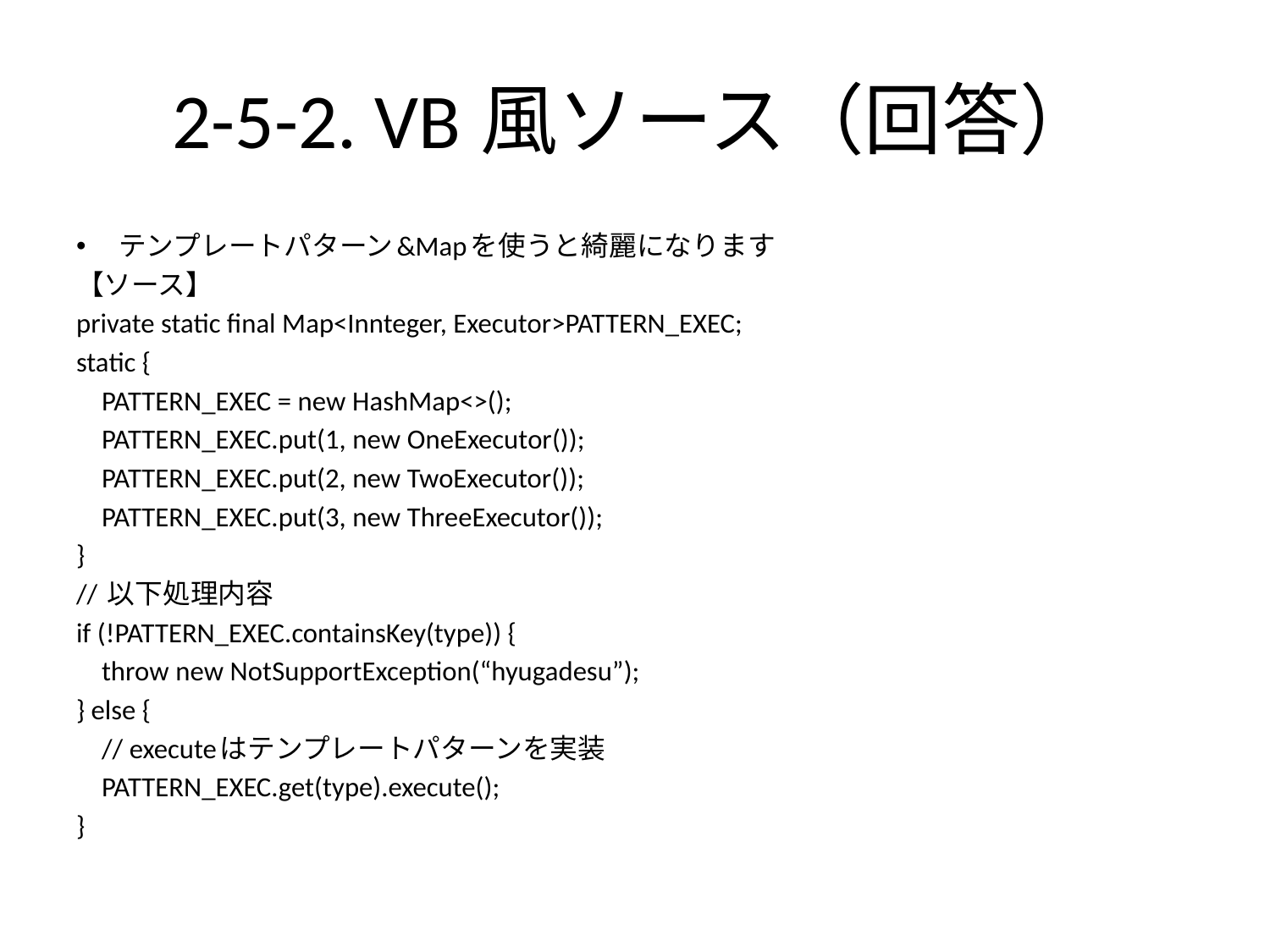

# 2-5-2. VB風ソース（回答）
テンプレートパターン&Mapを使うと綺麗になります
【ソース】
private static final Map<Innteger, Executor>PATTERN_EXEC;
static {
    PATTERN_EXEC = new HashMap<>();
    PATTERN_EXEC.put(1, new OneExecutor());
    PATTERN_EXEC.put(2, new TwoExecutor());
    PATTERN_EXEC.put(3, new ThreeExecutor());
}
// 以下処理内容
if (!PATTERN_EXEC.containsKey(type)) {
    throw new NotSupportException(“hyugadesu”);
} else {
    // executeはテンプレートパターンを実装
    PATTERN_EXEC.get(type).execute();
}